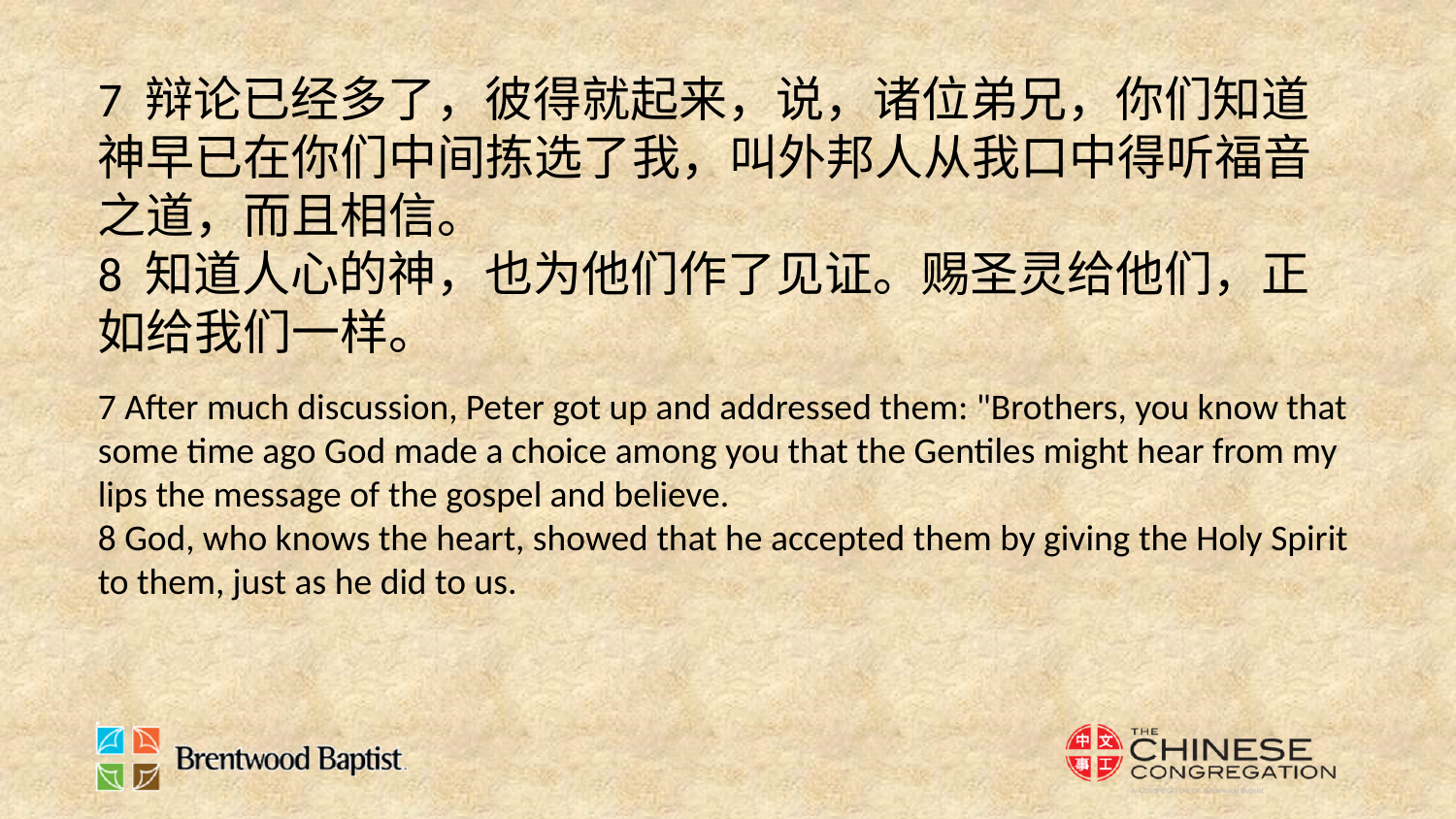

7 辩论已经多了，彼得就起来，说，诸位弟兄，你们知道神早已在你们中间拣选了我，叫外邦人从我口中得听福音之道，而且相信。
8 知道人心的神，也为他们作了见证。赐圣灵给他们，正如给我们一样。

7 After much discussion, Peter got up and addressed them: "Brothers, you know that some time ago God made a choice among you that the Gentiles might hear from my lips the message of the gospel and believe.
8 God, who knows the heart, showed that he accepted them by giving the Holy Spirit to them, just as he did to us.